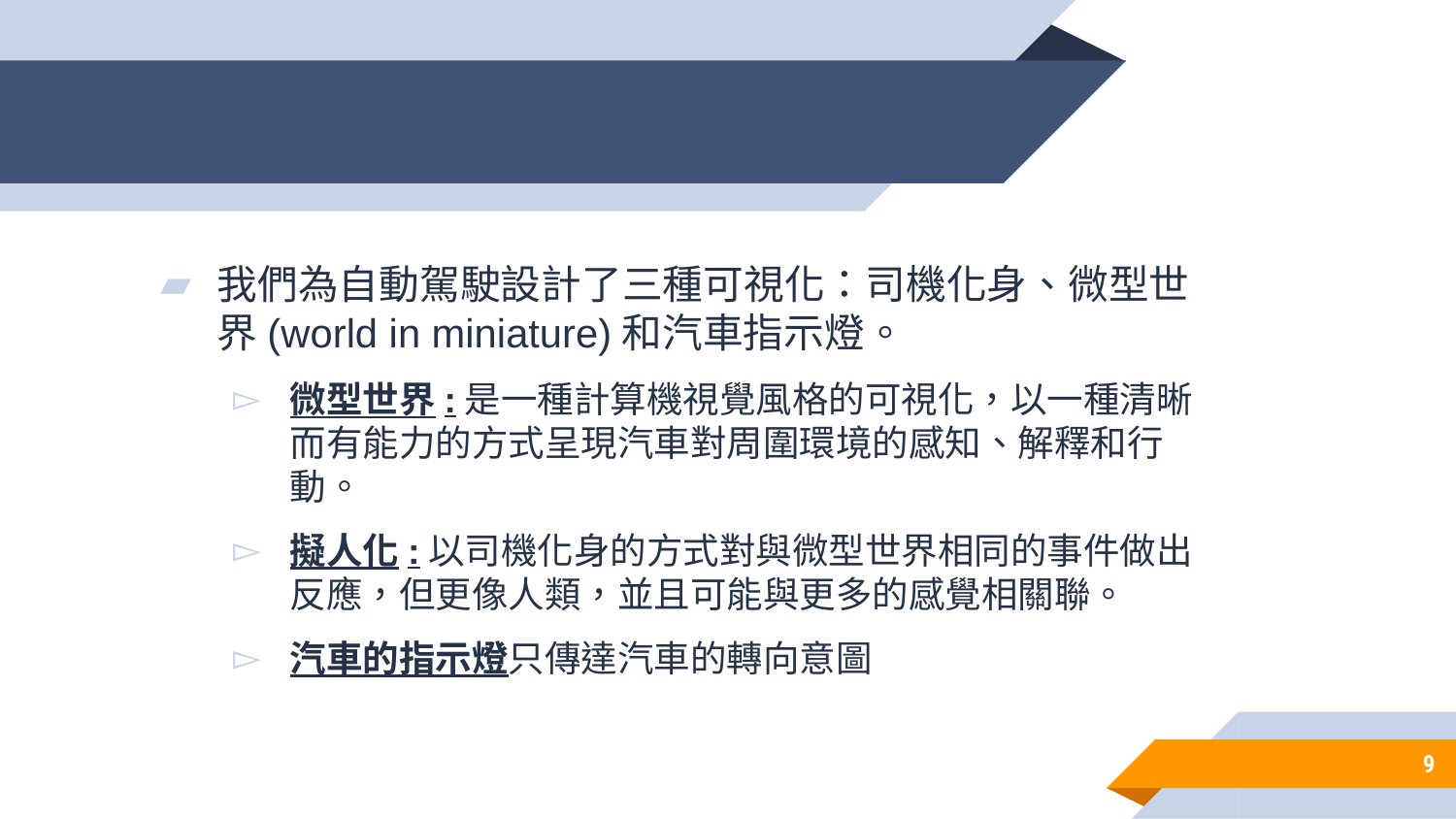

#
我們為自動駕駛設計了三種可視化：司機化身、微型世界(world in miniature)和汽車指示燈。
微型世界:是一種計算機視覺風格的可視化，以一種清晰而有能力的方式呈現汽車對周圍環境的感知、解釋和行動。
擬人化:以司機化身的方式對與微型世界相同的事件做出反應，但更像人類，並且可能與更多的感覺相關聯。
汽車的指示燈只傳達汽車的轉向意圖

9